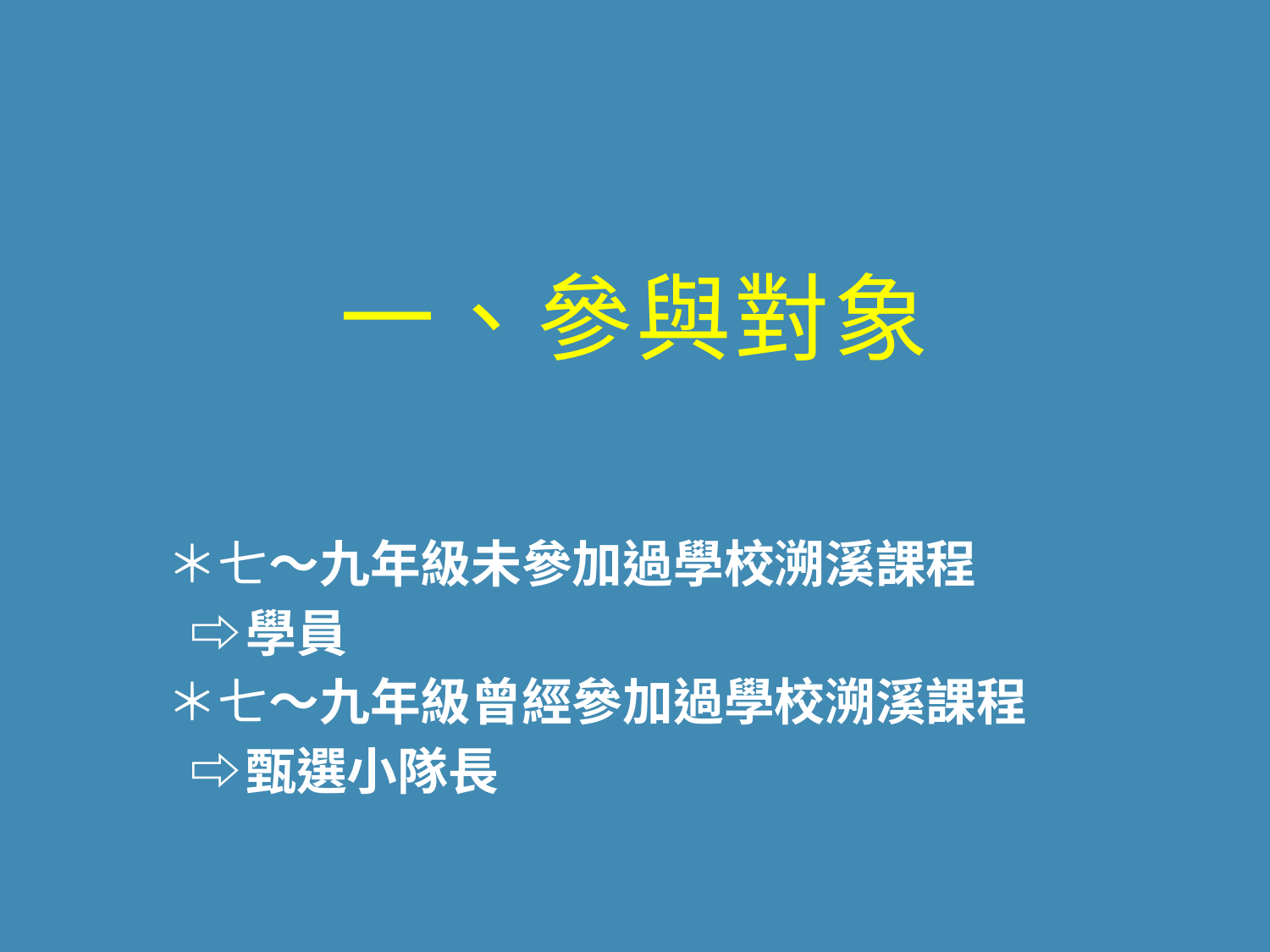

# 一、參與對象
＊七～九年級未參加過學校溯溪課程
  ⇨學員
＊七～九年級曾經參加過學校溯溪課程
  ⇨甄選小隊長